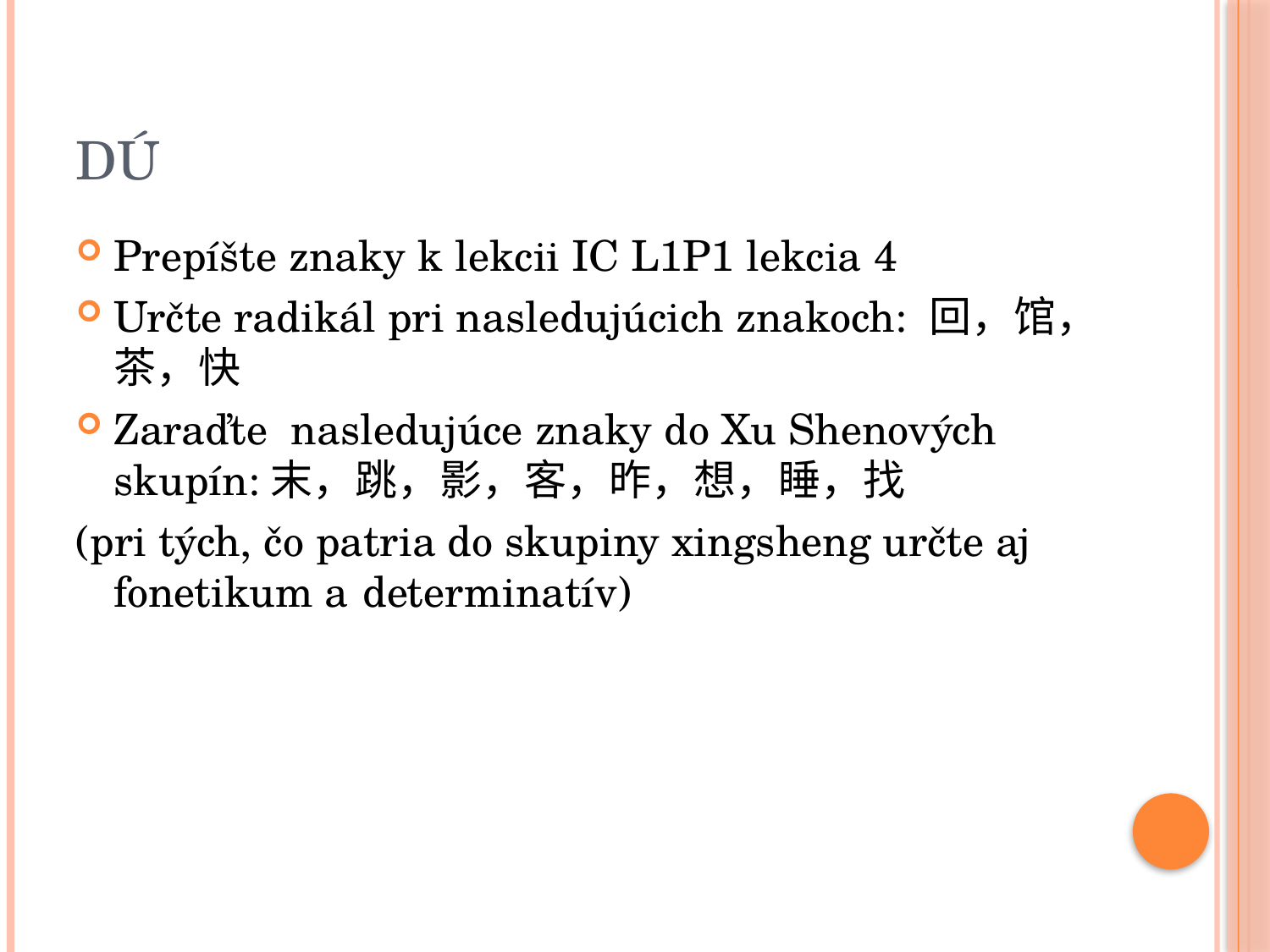

# DÚ
Prepíšte znaky k lekcii IC L1P1 lekcia 4
Určte radikál pri nasledujúcich znakoch: 回，馆，茶，快
Zaraďte  nasledujúce znaky do Xu Shenových skupín:末，跳，影，客，昨，想，睡，找
(pri tých, čo patria do skupiny xingsheng určte aj fonetikum a determinatív)